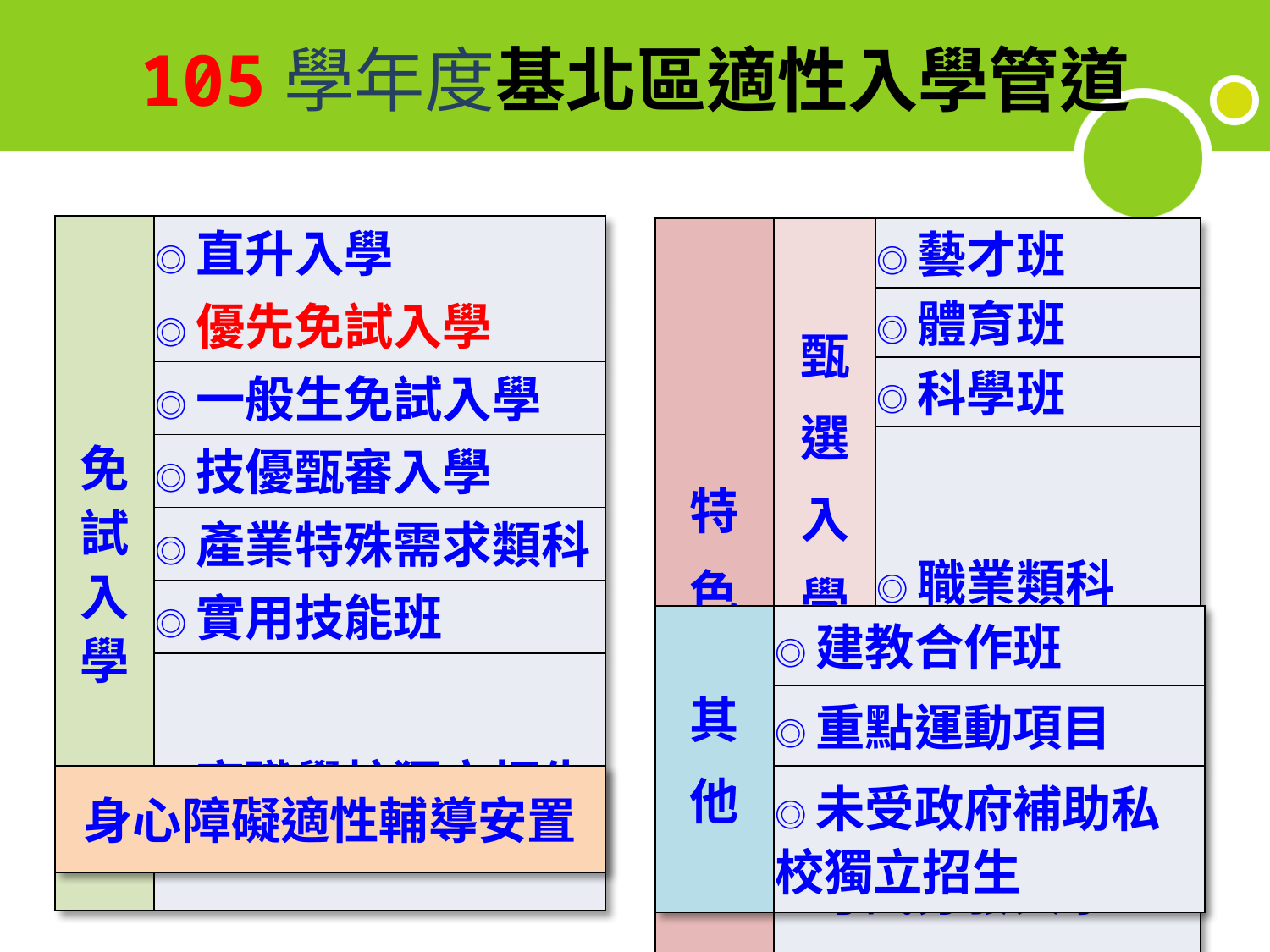

105學年度基北區適性入學管道
| 免試入學 | ◎直升入學 |
| --- | --- |
|  | ◎優先免試入學 |
|  | ◎一般生免試入學 |
|  | ◎技優甄審入學 |
|  | ◎產業特殊需求類科 |
|  | ◎實用技能班 |
|  | ◎高職學校獨立招生 |
| 特 色 招 生 | 甄 選 入 學 | ◎藝才班 |
| --- | --- | --- |
|  |  | ◎體育班 |
|  |  | ◎科學班 |
|  |  | ◎職業類科 |
|  | ◎考試分發入學 |  |
| 其 他 | ◎建教合作班 |
| --- | --- |
|  | ◎重點運動項目 |
|  | ◎未受政府補助私校獨立招生 |
| 身心障礙適性輔導安置 |
| --- |
20